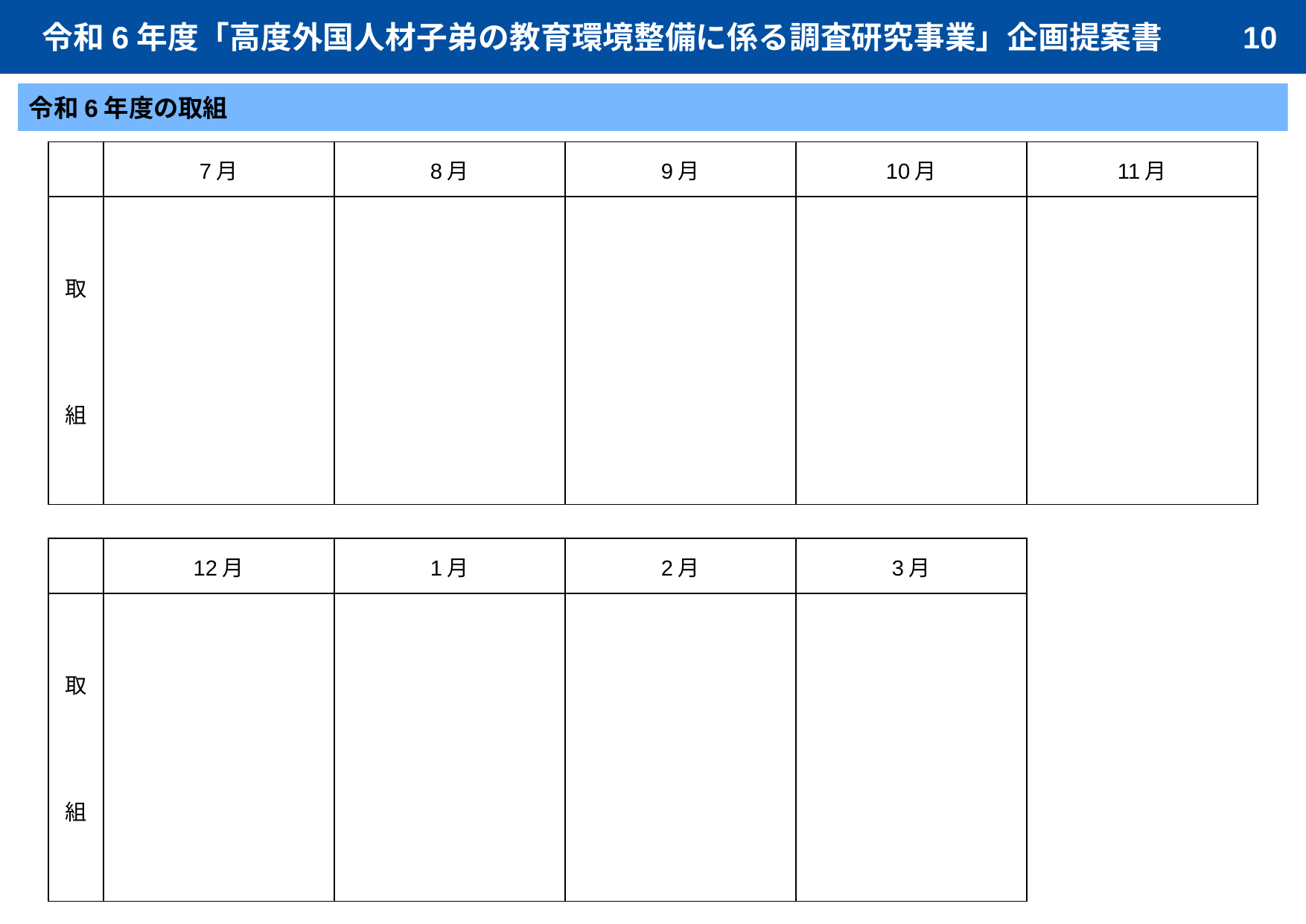

令和6年度「高度外国人材子弟の教育環境整備に係る調査研究事業」企画提案書
10
令和6年度の取組
|  | 7月 | 8月 | 9月 | 10月 | 11月 |
| --- | --- | --- | --- | --- | --- |
| 取　　　組 |  |  |  |  |  |
|  | 12月 | 1月 | 2月 | 3月 |
| --- | --- | --- | --- | --- |
| 取　　　組 |  |  |  |  |